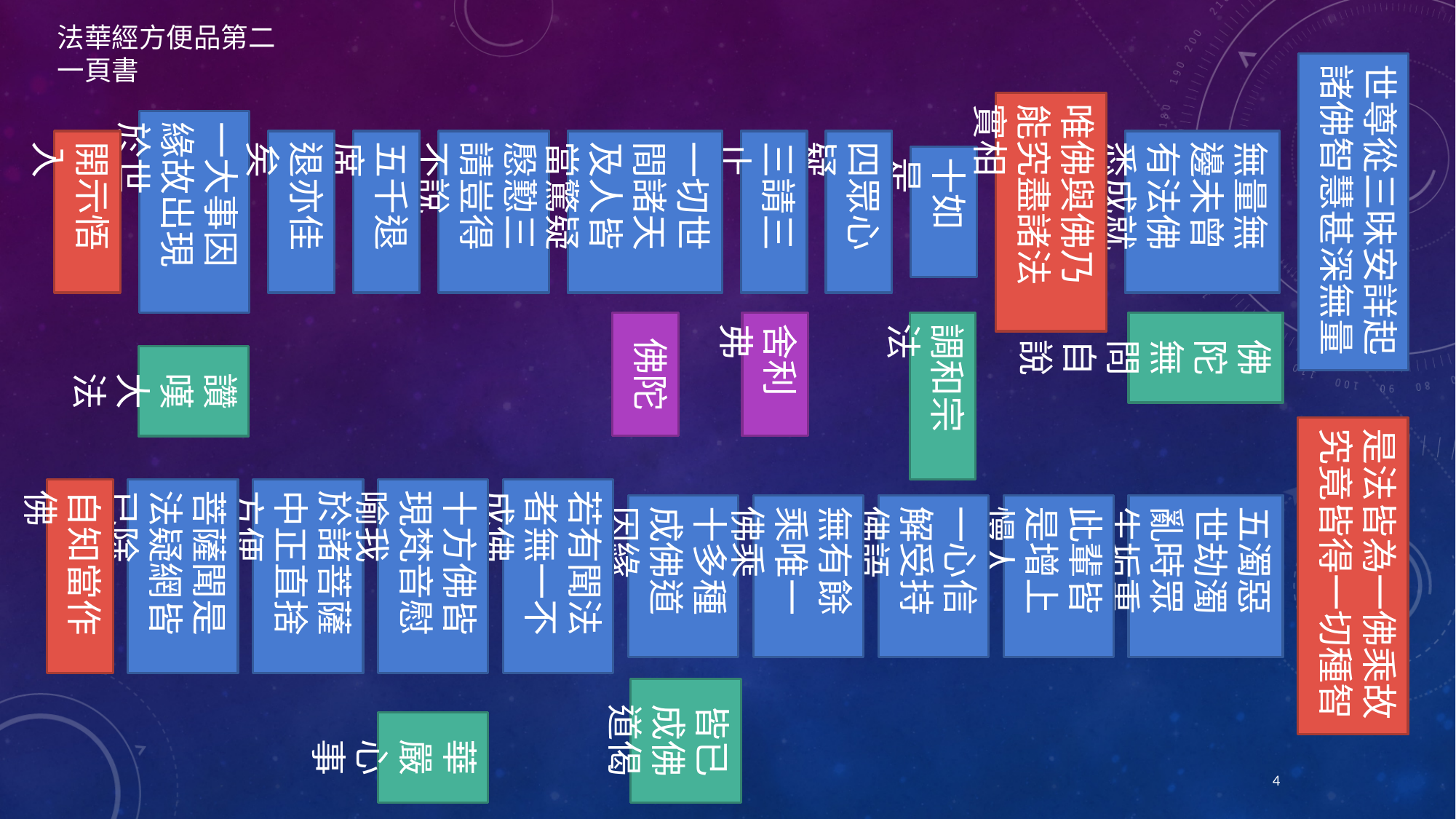

法華經方便品第二
一頁書
世尊從三昧安詳起諸佛智慧甚深無量
唯佛與佛乃能究盡諸法實相
一大事因緣故出現於世
慇懃三請豈得不說
開示悟入
退亦佳矣
五千退席
一切世間諸天及人皆當驚疑
三請三止
四眾心疑
無量無邊未曾有法佛悉成就
十如是
舍利弗
調和宗法
佛陀
無問
自說
佛陀
讚嘆大法
是法皆為一佛乘故究竟皆得一切種智
自知當作佛
菩薩聞是法疑網皆已除
於諸菩薩中正直捨方便
十方佛皆現梵音慰喻我
若有聞法者無一不成佛
十多種成佛道因緣
無有餘乘唯一佛乘
一心信解受持佛語
此輩皆是增上慢人
五濁惡世劫濁亂時眾生垢重
皆已成佛道偈
華嚴心事
4